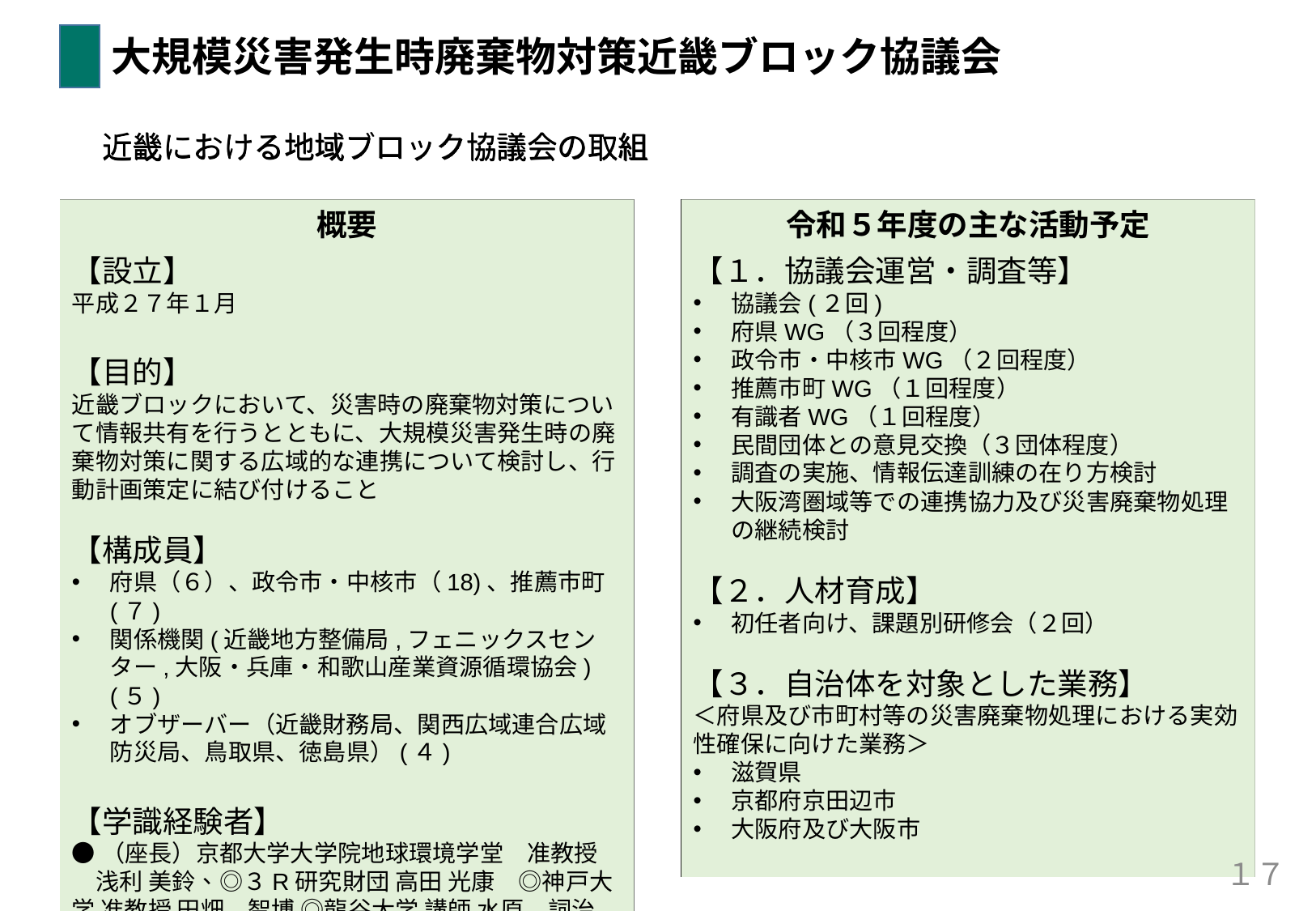

大規模災害発生時廃棄物対策近畿ブロック協議会
　近畿における地域ブロック協議会の取組
概要
【設立】
平成２７年１月

【目的】
近畿ブロックにおいて、災害時の廃棄物対策について情報共有を行うとともに、大規模災害発生時の廃棄物対策に関する広域的な連携について検討し、行動計画策定に結び付けること

【構成員】
府県（６）、政令市・中核市（18)、推薦市町(７)
関係機関(近畿地方整備局,フェニックスセンター,大阪・兵庫・和歌山産業資源循環協会)(５)
オブザーバー（近畿財務局、関西広域連合広域防災局、鳥取県、徳島県）(４)

【学識経験者】
●（座長）京都大学大学院地球環境学堂　准教授　浅利 美鈴、◎３R研究財団 高田 光康　◎神戸大学 准教授 田畑　智博 ◎龍谷大学 講師 水原　詞治
令和５年度の主な活動予定
【１．協議会運営・調査等】
協議会(２回)
府県WG（３回程度）
政令市・中核市WG（２回程度）
推薦市町WG（１回程度）
有識者WG（１回程度）
民間団体との意見交換（３団体程度）
調査の実施、情報伝達訓練の在り方検討
大阪湾圏域等での連携協力及び災害廃棄物処理の継続検討

【２．人材育成】
初任者向け、課題別研修会（２回）

【３．自治体を対象とした業務】
＜府県及び市町村等の災害廃棄物処理における実効性確保に向けた業務＞
滋賀県
京都府京田辺市
大阪府及び大阪市

１７